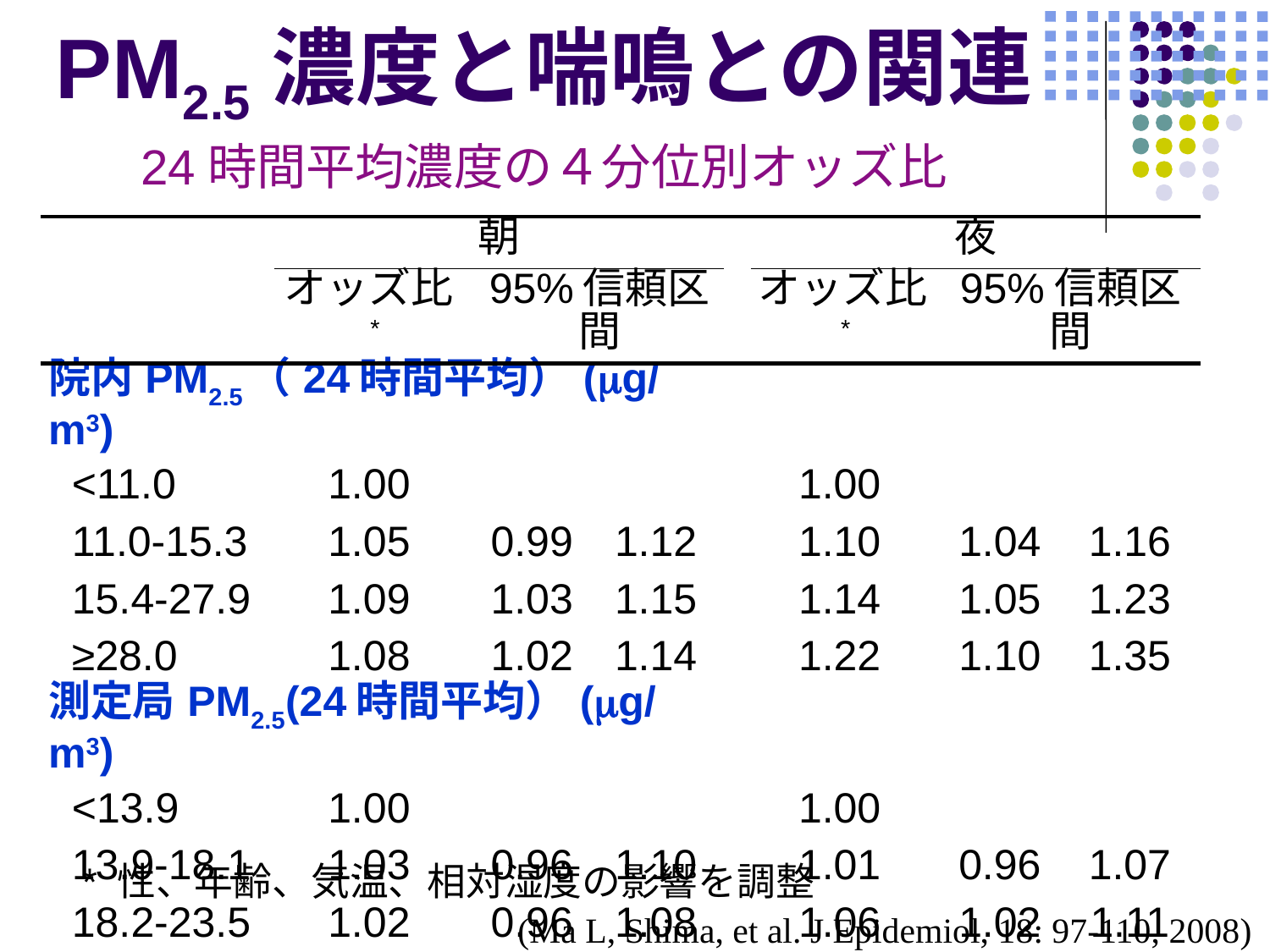

# PM2.5濃度と喘鳴との関連
24時間平均濃度の４分位別オッズ比
|  | 朝 |  |  |  | 夜 |  |  |
| --- | --- | --- | --- | --- | --- | --- | --- |
|  | オッズ比\* | 95%信頼区間 |  |  | オッズ比\* | 95%信頼区間 |  |
| 院内PM2.5（24時間平均）(μg/m3) |  |  |  |  |  |  |  |
| <11.0 | 1.00 |  |  |  | 1.00 |  |  |
| 11.0-15.3 | 1.05 | 0.99 | 1.12 |  | 1.10 | 1.04 | 1.16 |
| 15.4-27.9 | 1.09 | 1.03 | 1.15 |  | 1.14 | 1.05 | 1.23 |
| ≥28.0 | 1.08 | 1.02 | 1.14 |  | 1.22 | 1.10 | 1.35 |
| 測定局PM2.5(24時間平均）(μg/m3) |  |  |  |  |  |  |  |
| <13.9 | 1.00 |  |  |  | 1.00 |  |  |
| 13.9-18.1 | 1.03 | 0.96 | 1.10 |  | 1.01 | 0.96 | 1.07 |
| 18.2-23.5 | 1.02 | 0.96 | 1.08 |  | 1.06 | 1.02 | 1.11 |
| ≥23.6 | 1.01 | 0.95 | 1.09 |  | 1.09 | 1.03 | 1.16 |
* 性、年齢、気温、相対湿度の影響を調整
(Ma L, Shima, et al. J Epidemiol, 18: 97-110, 2008)